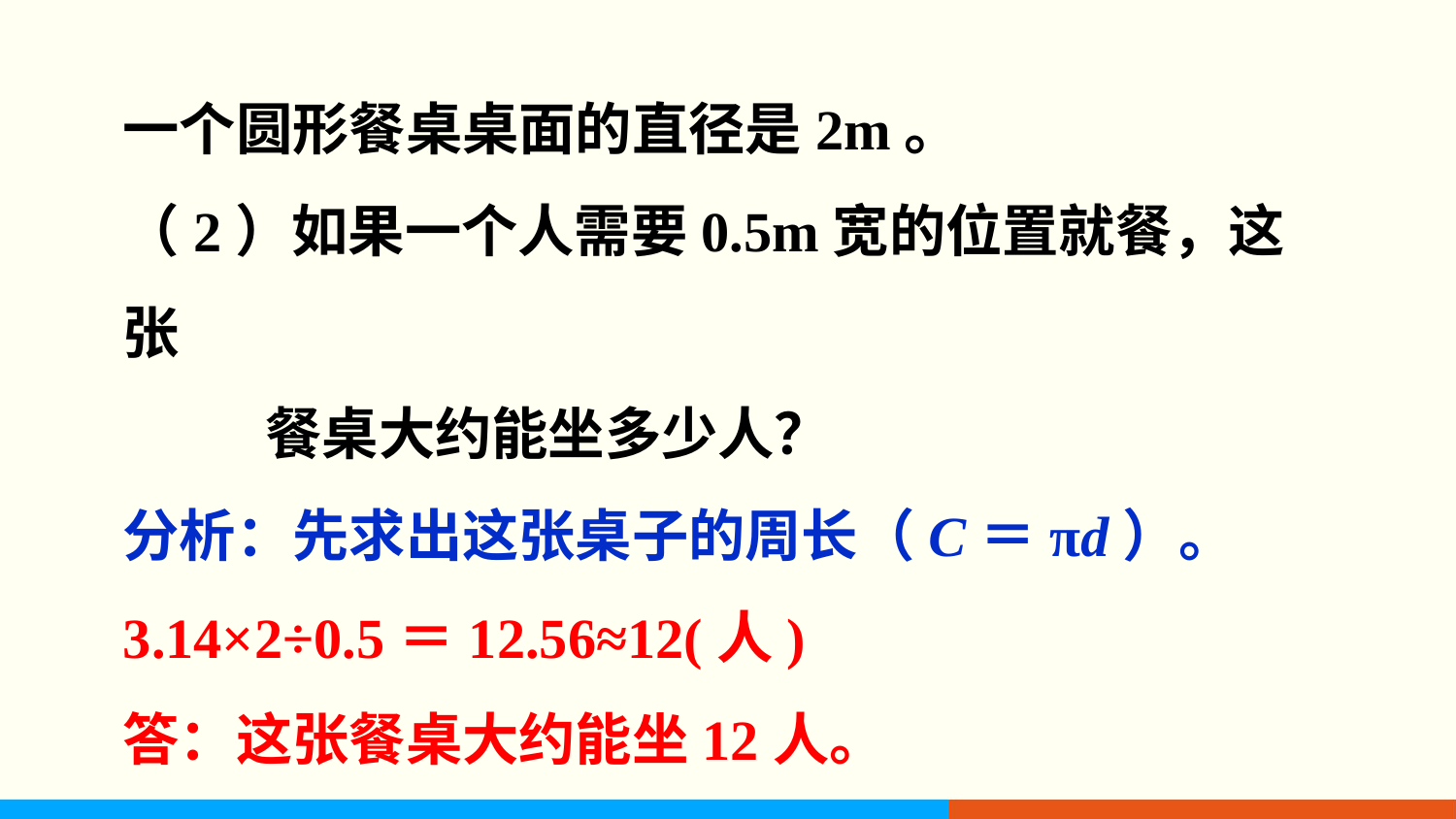

一个圆形餐桌桌面的直径是2m。
（2）如果一个人需要0.5m宽的位置就餐，这张
          餐桌大约能坐多少人？
分析：先求出这张桌子的周长（C＝πd）。
3.14×2÷0.5＝12.56≈12(人)
答：这张餐桌大约能坐12人。